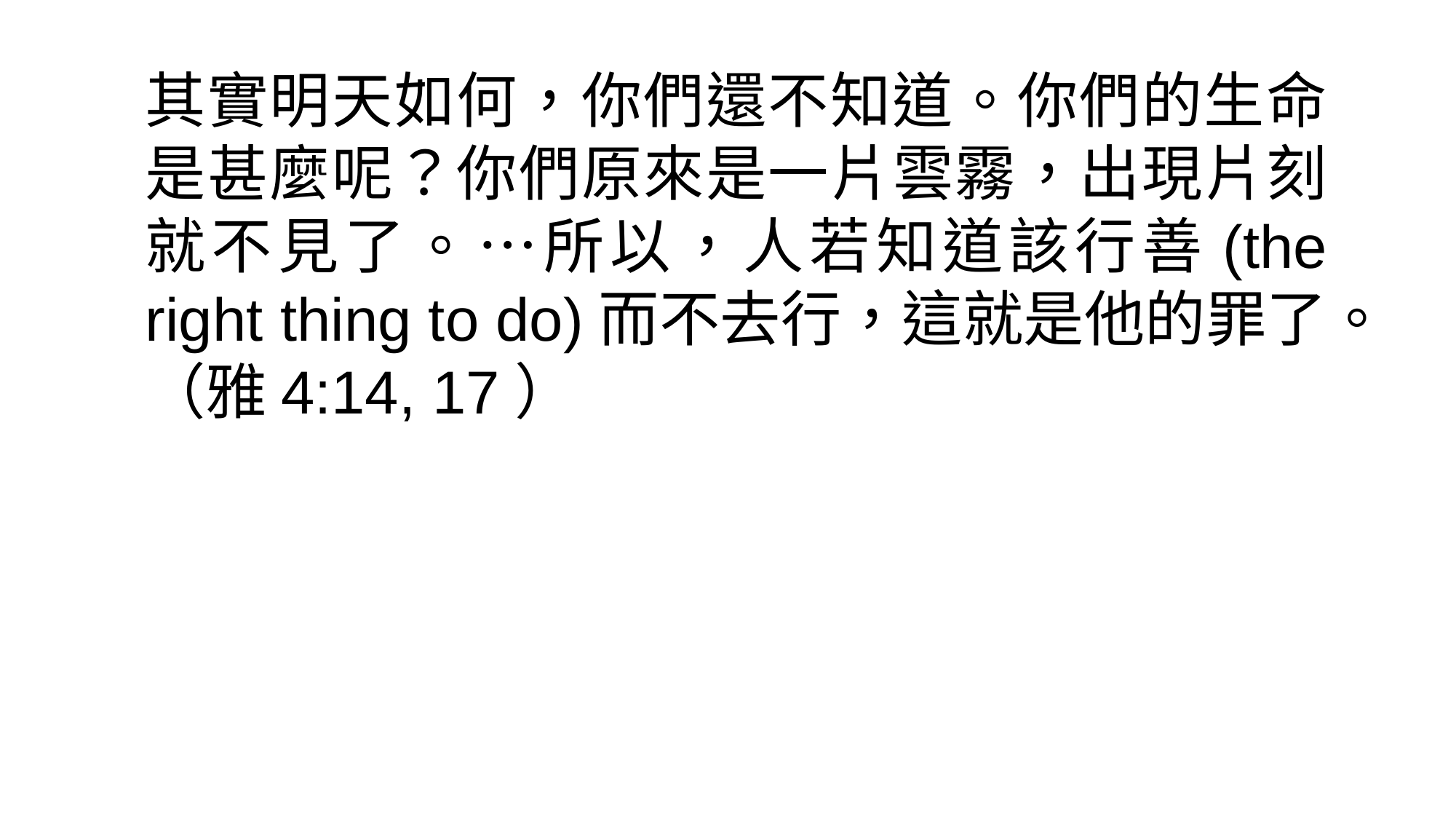

其實明天如何，你們還不知道。你們的生命是甚麼呢？你們原來是一片雲霧，出現片刻就不見了。…所以，人若知道該行善(the right thing to do)而不去行，這就是他的罪了。（雅4:14, 17）